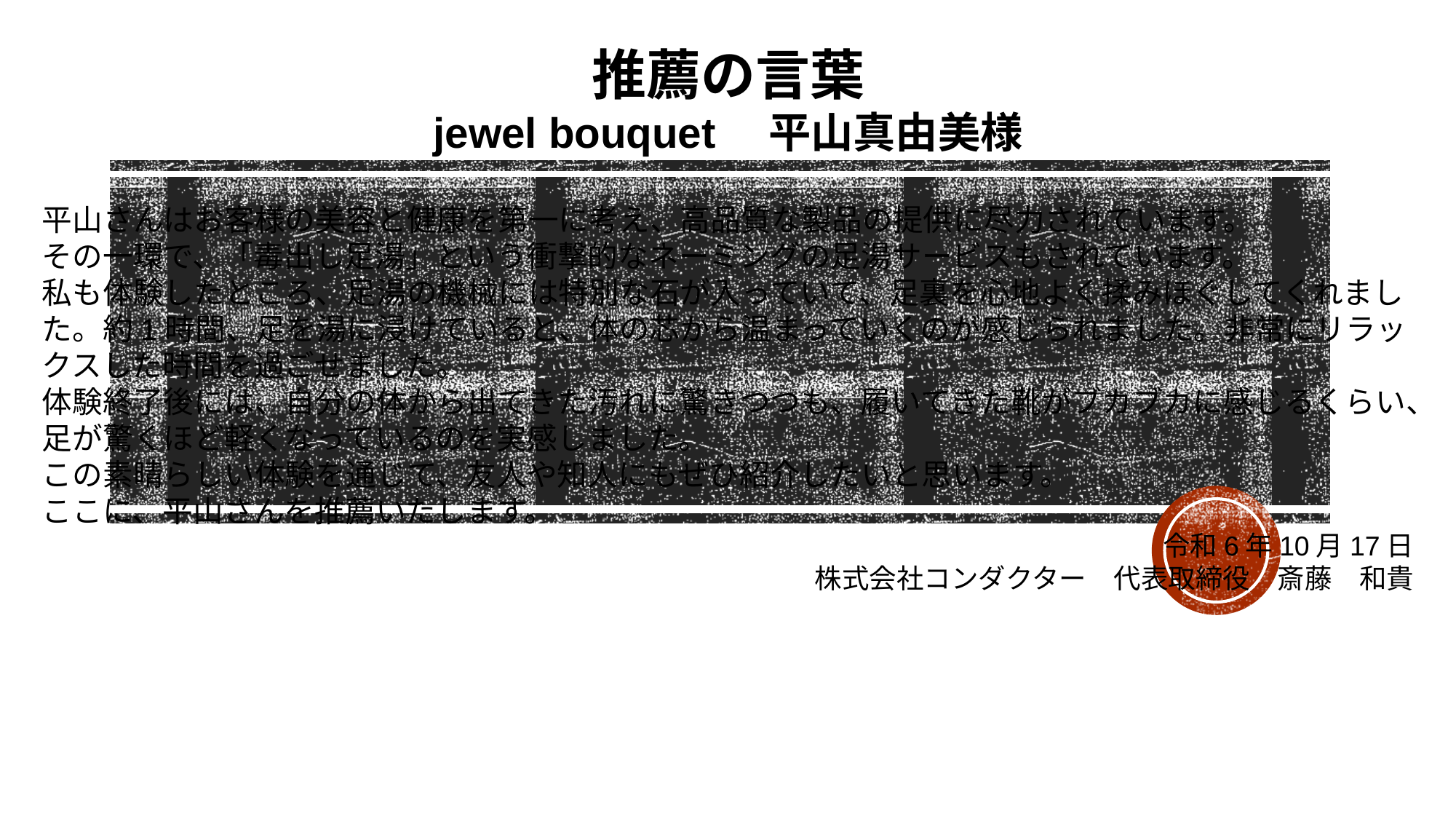

推薦の言葉
jewel bouquet　平山真由美様

平山さんはお客様の美容と健康を第一に考え、高品質な製品の提供に尽力されています。
その一環で、「毒出し足湯」という衝撃的なネーミングの足湯サービスもされています。
私も体験したところ、足湯の機械には特別な石が入っていて、足裏を心地よく揉みほぐしてくれました。約1時間、足を湯に浸けていると、体の芯から温まっていくのが感じられました。非常にリラックスした時間を過ごせました。
体験終了後には、自分の体から出てきた汚れに驚きつつも、履いてきた靴がブカブカに感じるくらい、足が驚くほど軽くなっているのを実感しました。
この素晴らしい体験を通じて、友人や知人にもぜひ紹介したいと思います。
ここに、平山さんを推薦いたします。
令和6年10月17日
株式会社コンダクター　代表取締役　斎藤　和貴